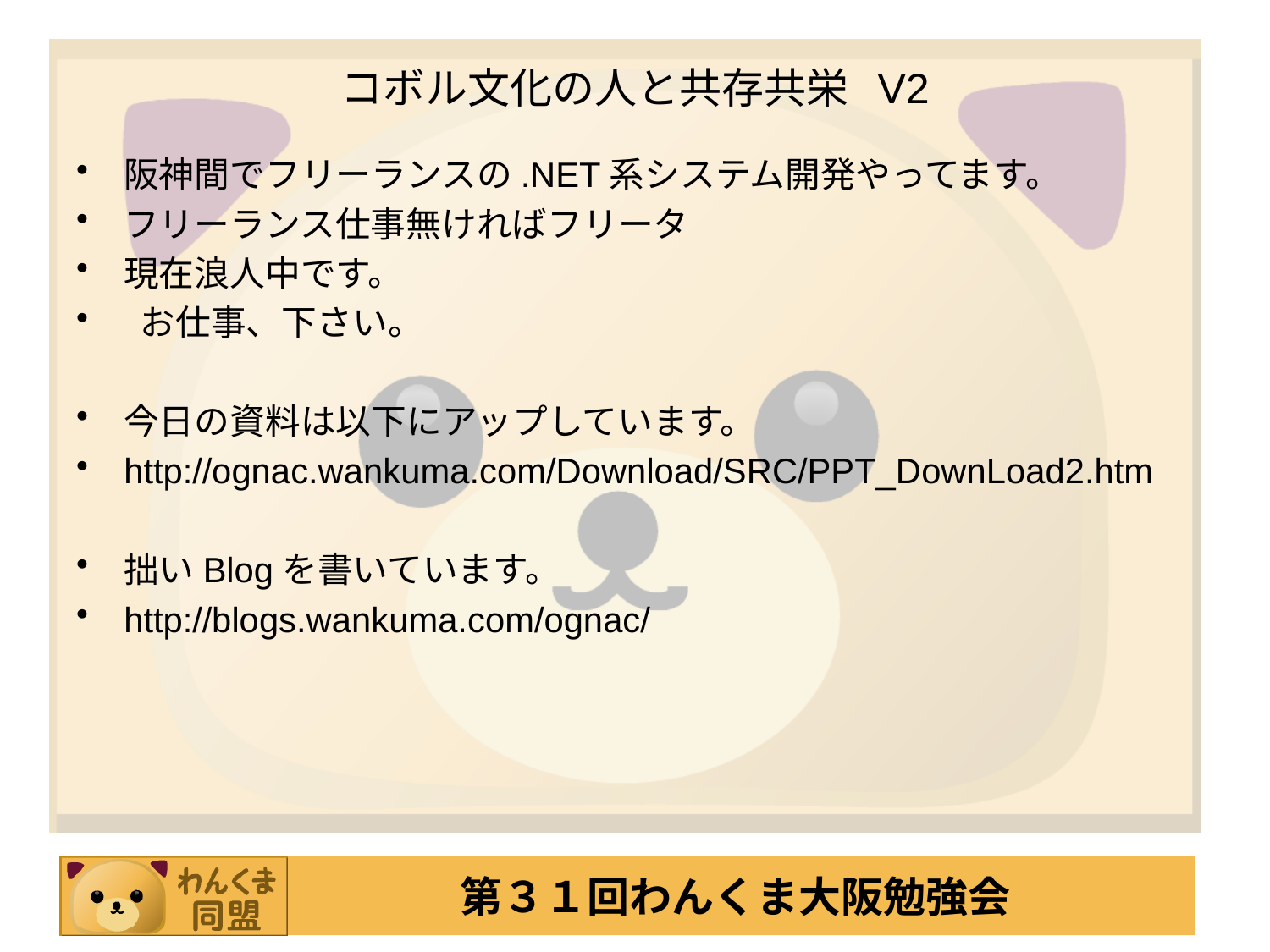

# コボル文化の人と共存共栄  V2
阪神間でフリーランスの.NET系システム開発やってます。
フリーランス仕事無ければフリータ
現在浪人中です。
 お仕事、下さい。

今日の資料は以下にアップしています。
http://ognac.wankuma.com/Download/SRC/PPT_DownLoad2.htm

拙いBlogを書いています。
http://blogs.wankuma.com/ognac/